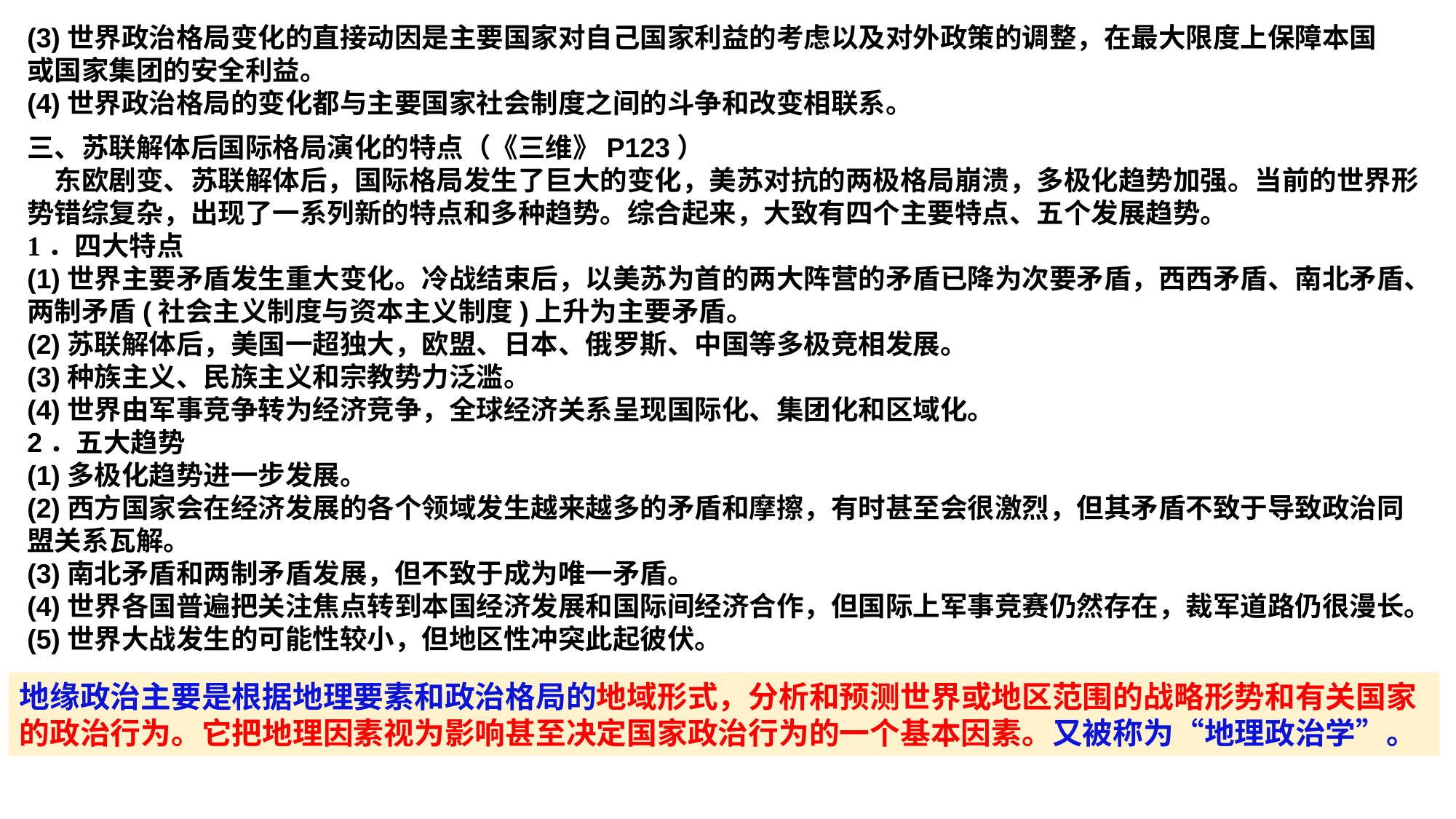

(3)世界政治格局变化的直接动因是主要国家对自己国家利益的考虑以及对外政策的调整，在最大限度上保障本国或国家集团的安全利益。(4)世界政治格局的变化都与主要国家社会制度之间的斗争和改变相联系。
三、苏联解体后国际格局演化的特点（《三维》P123）　东欧剧变、苏联解体后，国际格局发生了巨大的变化，美苏对抗的两极格局崩溃，多极化趋势加强。当前的世界形势错综复杂，出现了一系列新的特点和多种趋势。综合起来，大致有四个主要特点、五个发展趋势。
1．四大特点
(1)世界主要矛盾发生重大变化。冷战结束后，以美苏为首的两大阵营的矛盾已降为次要矛盾，西西矛盾、南北矛盾、两制矛盾(社会主义制度与资本主义制度)上升为主要矛盾。(2)苏联解体后，美国一超独大，欧盟、日本、俄罗斯、中国等多极竞相发展。(3)种族主义、民族主义和宗教势力泛滥。(4)世界由军事竞争转为经济竞争，全球经济关系呈现国际化、集团化和区域化。2．五大趋势
(1)多极化趋势进一步发展。(2)西方国家会在经济发展的各个领域发生越来越多的矛盾和摩擦，有时甚至会很激烈，但其矛盾不致于导致政治同盟关系瓦解。(3)南北矛盾和两制矛盾发展，但不致于成为唯一矛盾。(4)世界各国普遍把关注焦点转到本国经济发展和国际间经济合作，但国际上军事竞赛仍然存在，裁军道路仍很漫长。(5)世界大战发生的可能性较小，但地区性冲突此起彼伏。
地缘政治主要是根据地理要素和政治格局的地域形式，分析和预测世界或地区范围的战略形势和有关国家的政治行为。它把地理因素视为影响甚至决定国家政治行为的一个基本因素。又被称为“地理政治学”。